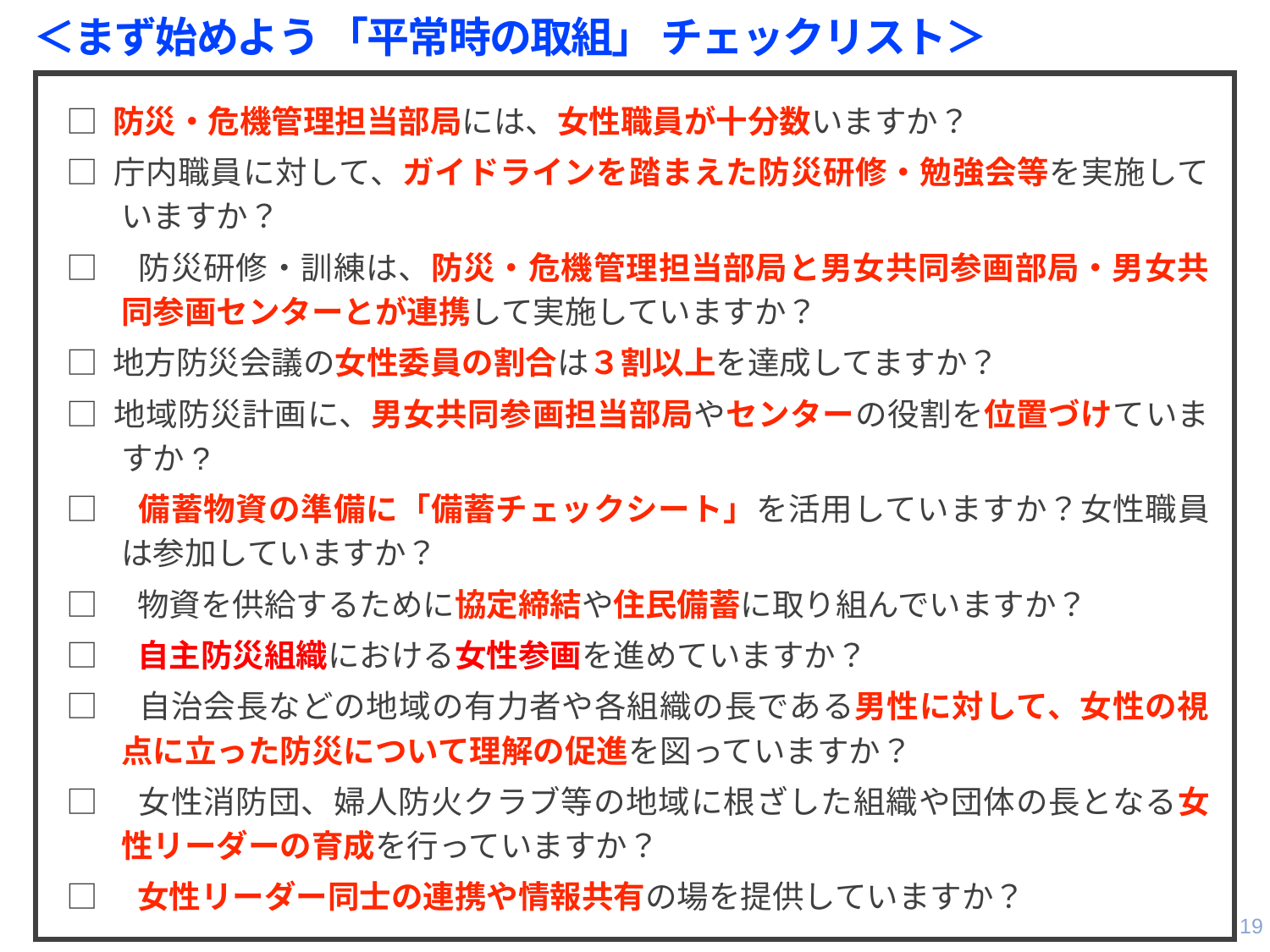

＜まず始めよう 「平常時の取組」 チェックリスト＞
□ 防災・危機管理担当部局には、女性職員が十分数いますか？
□ 庁内職員に対して、ガイドラインを踏まえた防災研修・勉強会等を実施していますか？
□　防災研修・訓練は、防災・危機管理担当部局と男女共同参画部局・男女共同参画センターとが連携して実施していますか？
□ 地方防災会議の女性委員の割合は３割以上を達成してますか？
□ 地域防災計画に、男女共同参画担当部局やセンターの役割を位置づけていますか?
□　備蓄物資の準備に「備蓄チェックシート」を活用していますか？女性職員は参加していますか？
□　物資を供給するために協定締結や住民備蓄に取り組んでいますか？
□　自主防災組織における女性参画を進めていますか？
□　自治会長などの地域の有力者や各組織の長である男性に対して、女性の視点に立った防災について理解の促進を図っていますか？
□　女性消防団、婦人防火クラブ等の地域に根ざした組織や団体の長となる女性リーダーの育成を行っていますか？
□　女性リーダー同士の連携や情報共有の場を提供していますか？

19